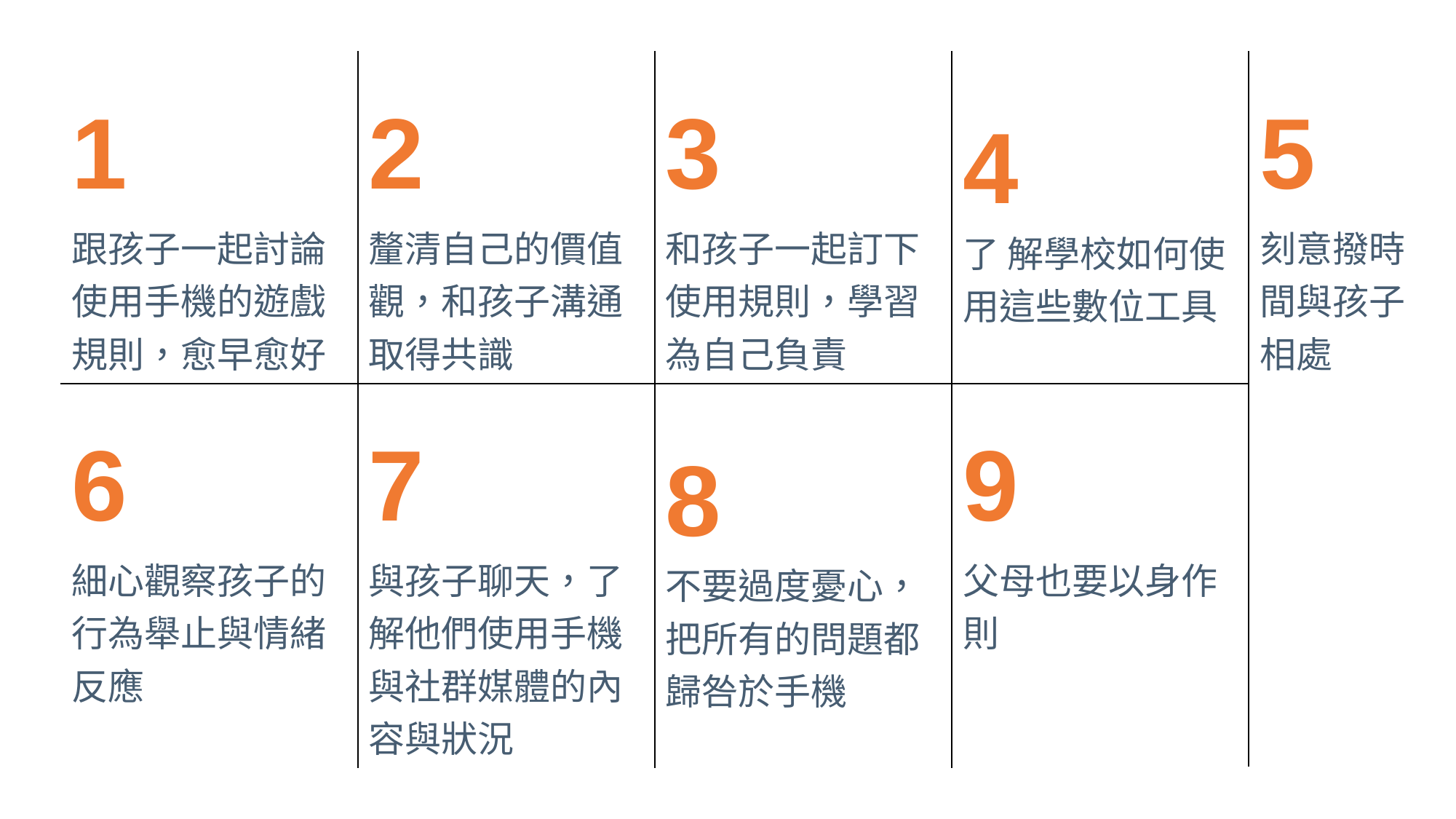

| 1 跟孩子一起討論使用手機的遊戲規則，愈早愈好 | 2 釐清自己的價值觀，和孩子溝通取得共識 | 3 和孩子一起訂下使用規則，學習為自己負責 | 4 了 解學校如何使用這些數位工具 | 5 刻意撥時間與孩子相處 |
| --- | --- | --- | --- | --- |
| 6 細心觀察孩子的行為舉止與情緒反應 | 7 與孩子聊天，了解他們使用手機與社群媒體的內容與狀況 | 8 不要過度憂心，把所有的問題都歸咎於手機 | 9 父母也要以身作則 |  |